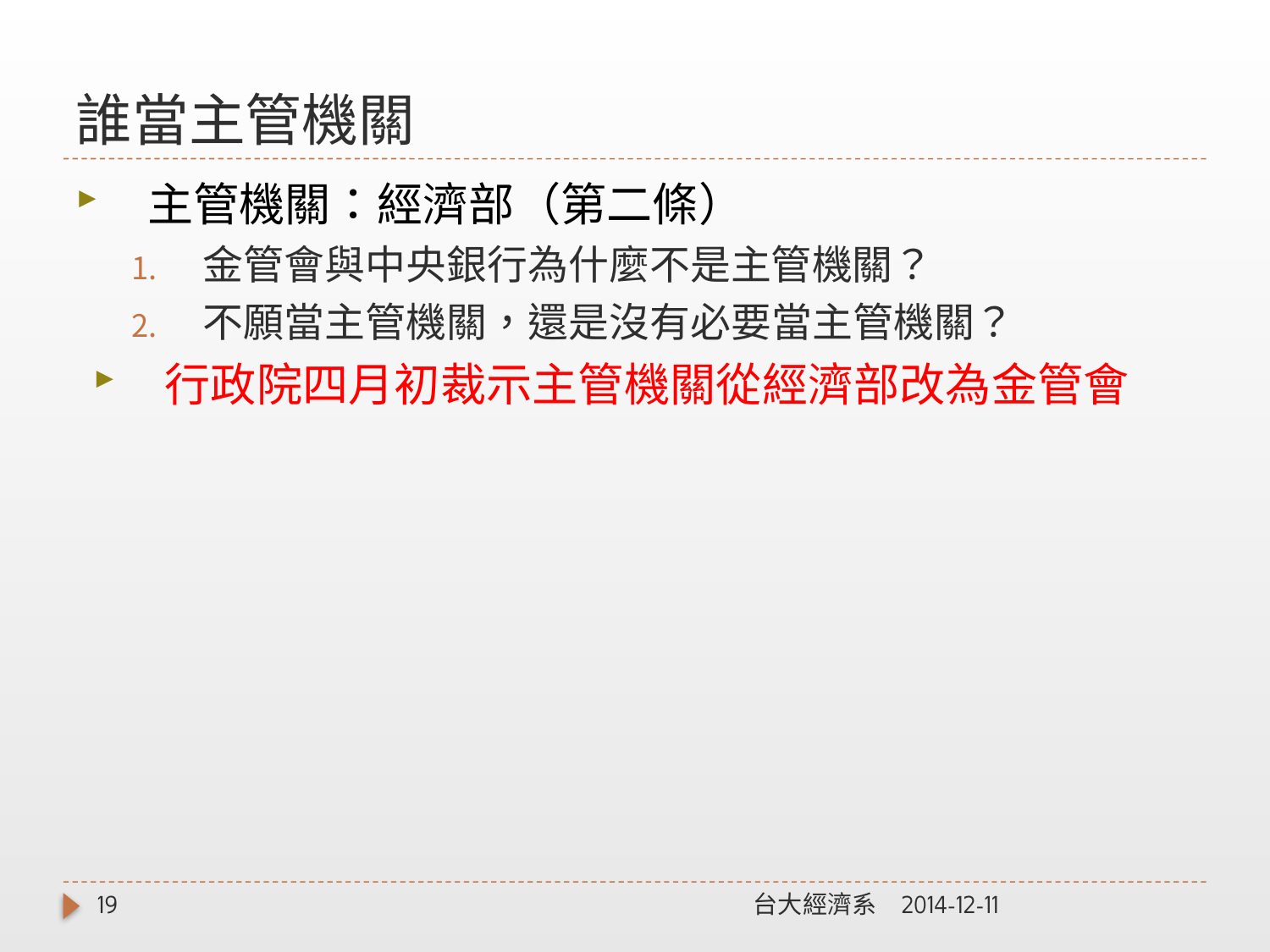

# 誰當主管機關
主管機關：經濟部（第二條）
金管會與中央銀行為什麼不是主管機關？
不願當主管機關，還是沒有必要當主管機關？
行政院四月初裁示主管機關從經濟部改為金管會

19
台大經濟系
2014-12-11